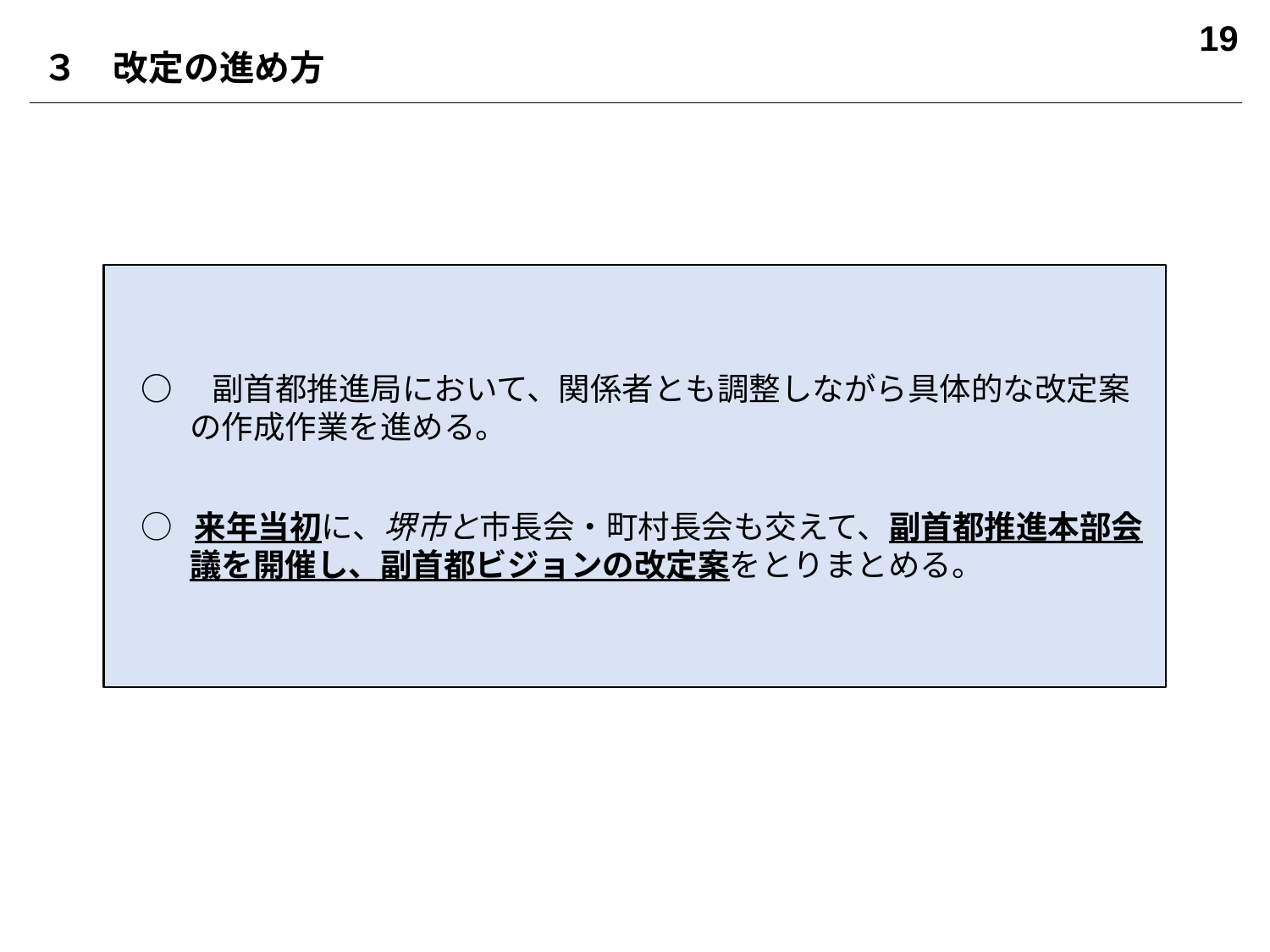

19
３　改定の進め方
○　副首都推進局において、関係者とも調整しながら具体的な改定案の作成作業を進める。

○  来年当初に、堺市と市長会・町村長会も交えて、副首都推進本部会議を開催し、副首都ビジョンの改定案をとりまとめる。